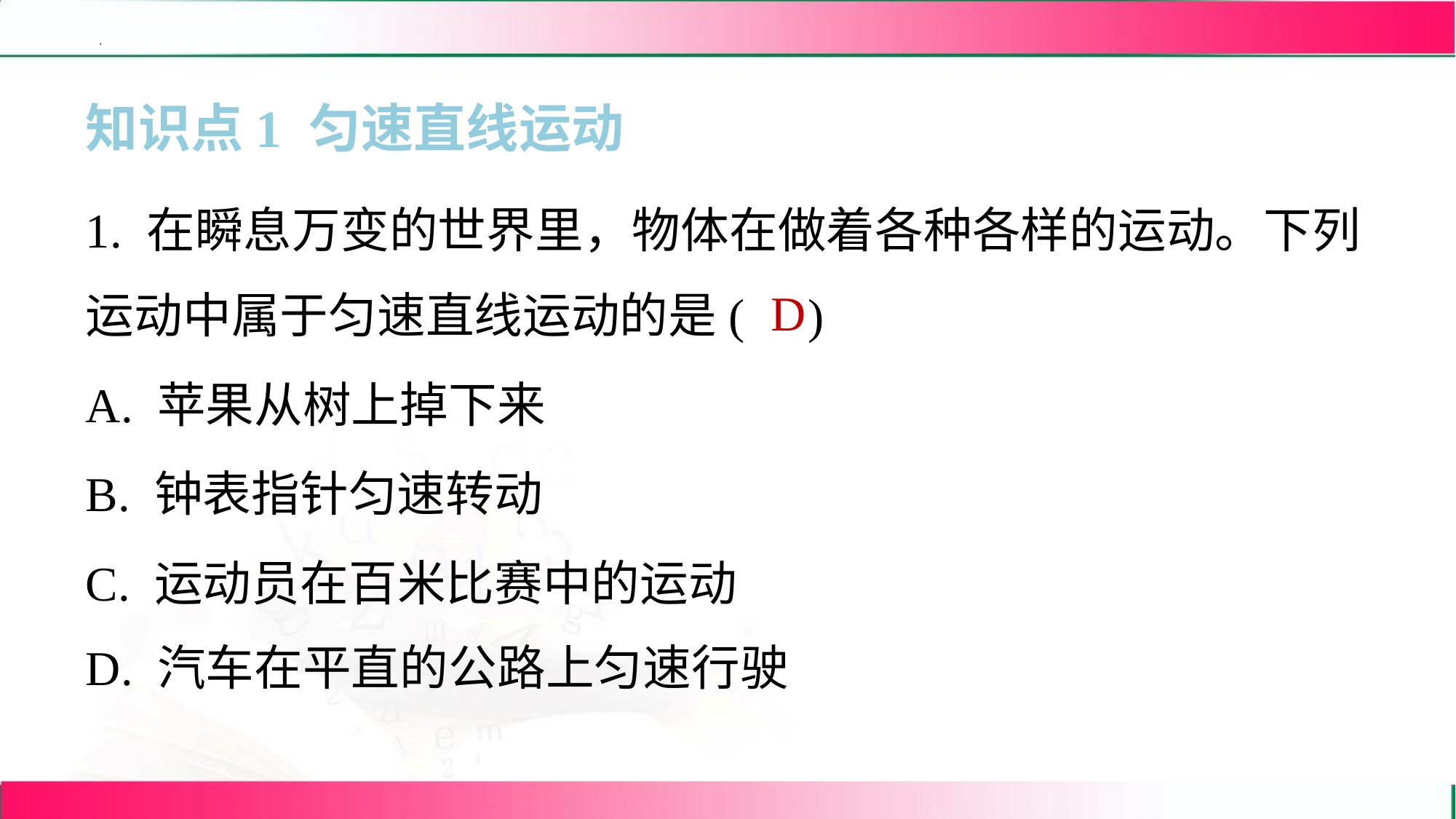

知识点1 匀速直线运动
1. 在瞬息万变的世界里，物体在做着各种各样的运动。下列
运动中属于匀速直线运动的是(     )
D
A. 苹果从树上掉下来
B. 钟表指针匀速转动
C. 运动员在百米比赛中的运动
D. 汽车在平直的公路上匀速行驶